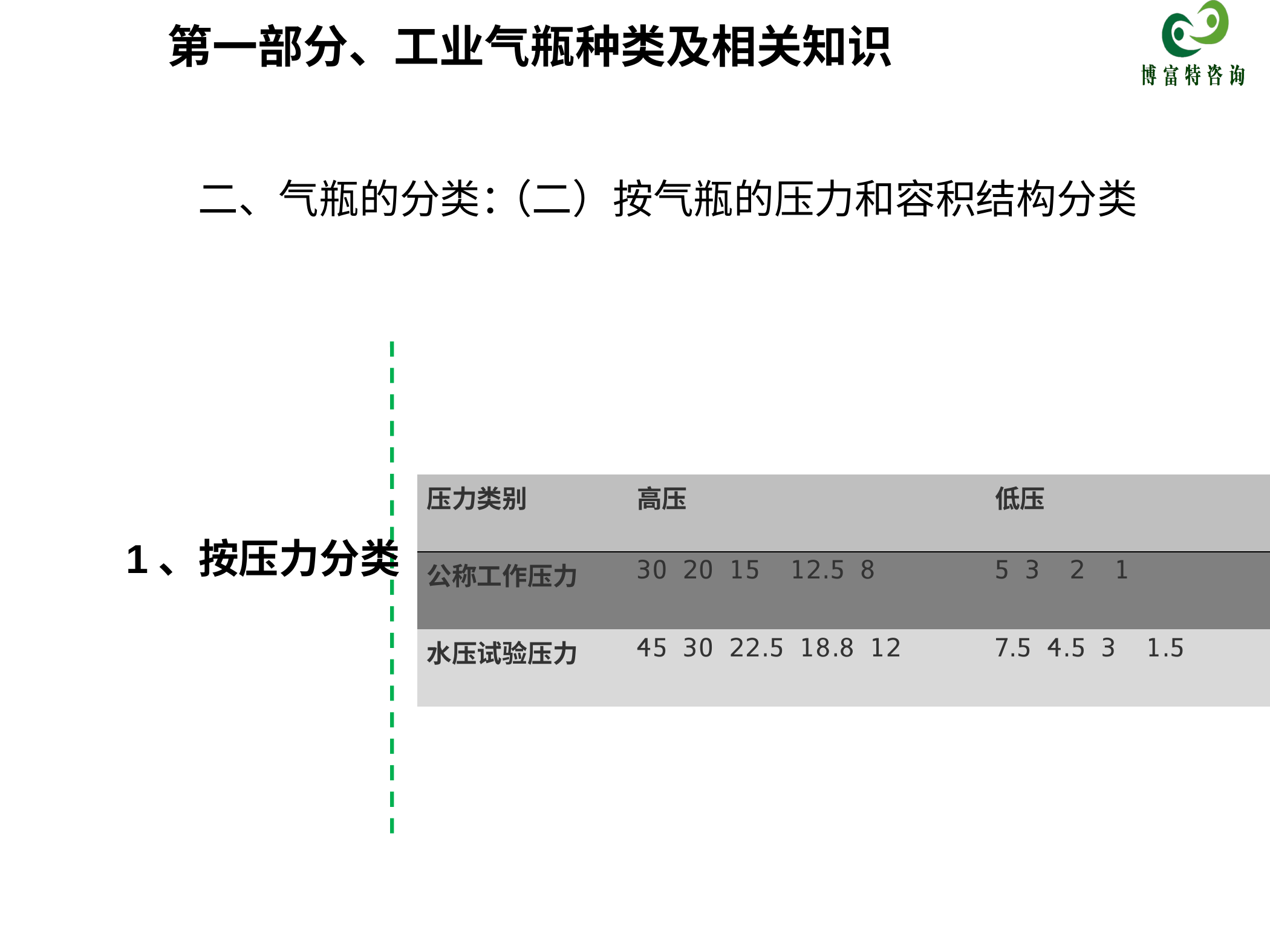

第一部分、工业气瓶种类及相关知识
二、气瓶的分类：
（二）按气瓶的压力和容积结构分类

| 压力类别 | 高压 | 低压 |
| --- | --- | --- |
| 公称工作压力 | 30  20  15    12.5  8 | 5  3    2    1 |
| 水压试验压力 | 45  30  22.5  18.8  12 | 7.5  4.5  3    1.5 |
 1、按压力分类